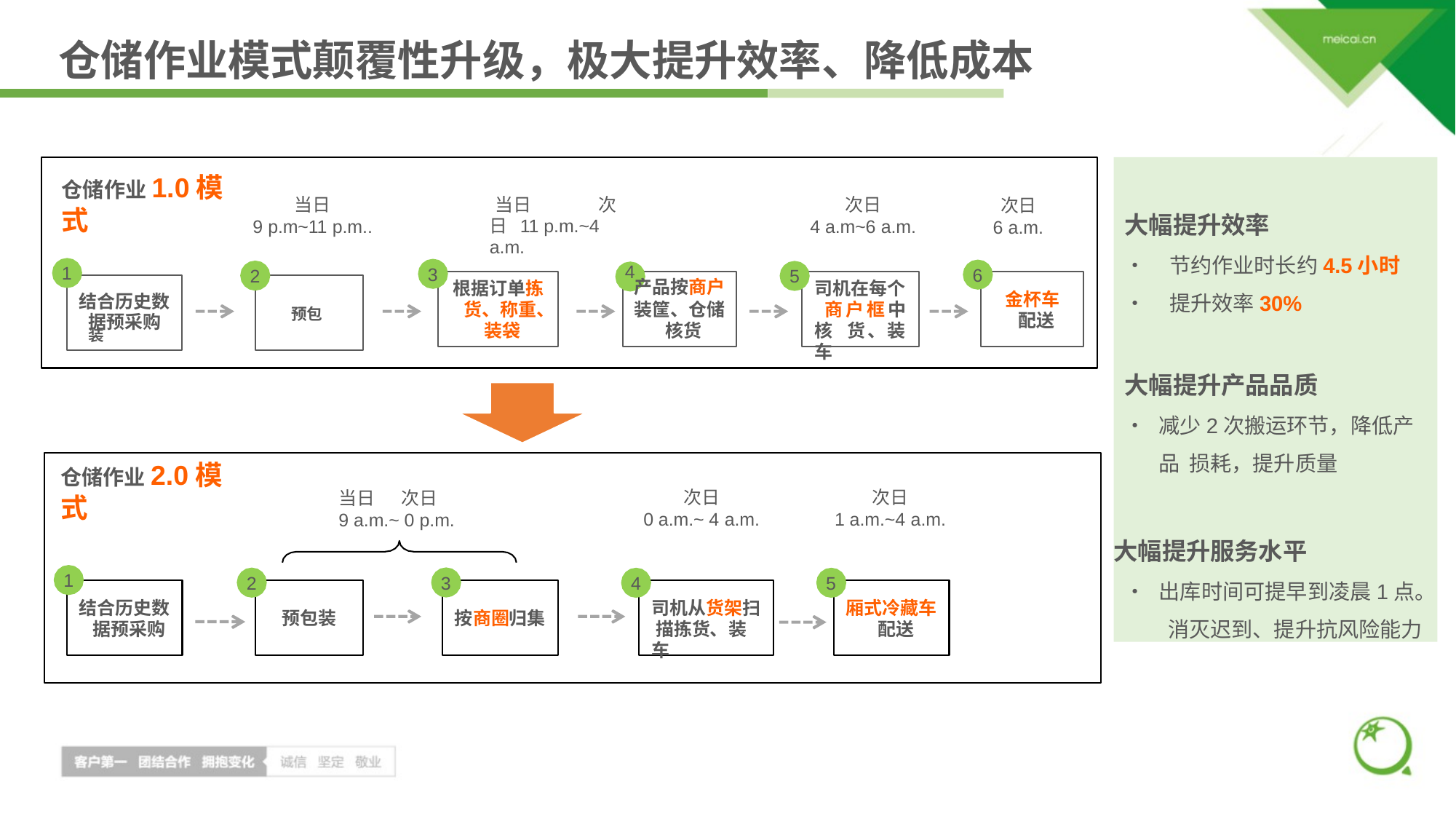

仓储作业模式颠覆性升级，极大提升效率、降低成本

大幅提升效率
•	节约作业时长约4.5小时
•	提升效率30%

大幅提升产品品质
•	减少2次搬运环节，降低产品  损耗，提升质量

大幅提升服务水平
•	出库时间可提早到凌晨1点。  消灭迟到、提升抗风险能力
仓储作业1.0模式
当日	次日  11 p.m.~4 a.m.
当日
9 p.m~11 p.m..
次日
4 a.m~6 a.m.
次日  6 a.m.

1
3
6
2
5
4
产品按商户
装筐、仓储  核货

根据订单拣  货、称重、  装袋
司机在每个  商户框中核  货、装车
金杯车  配送
结合历史数
据预采购	预包装

仓储作业2.0模式
次日
0 a.m.~ 4 a.m.
次日
1 a.m.~4 a.m.
当日	次日
9 a.m.~ 0 p.m.

1
3
2
4
5

结合历史数  据预采购
司机从货架扫  描拣货、装车
厢式冷藏车  配送
预包装
按商圈归集

6